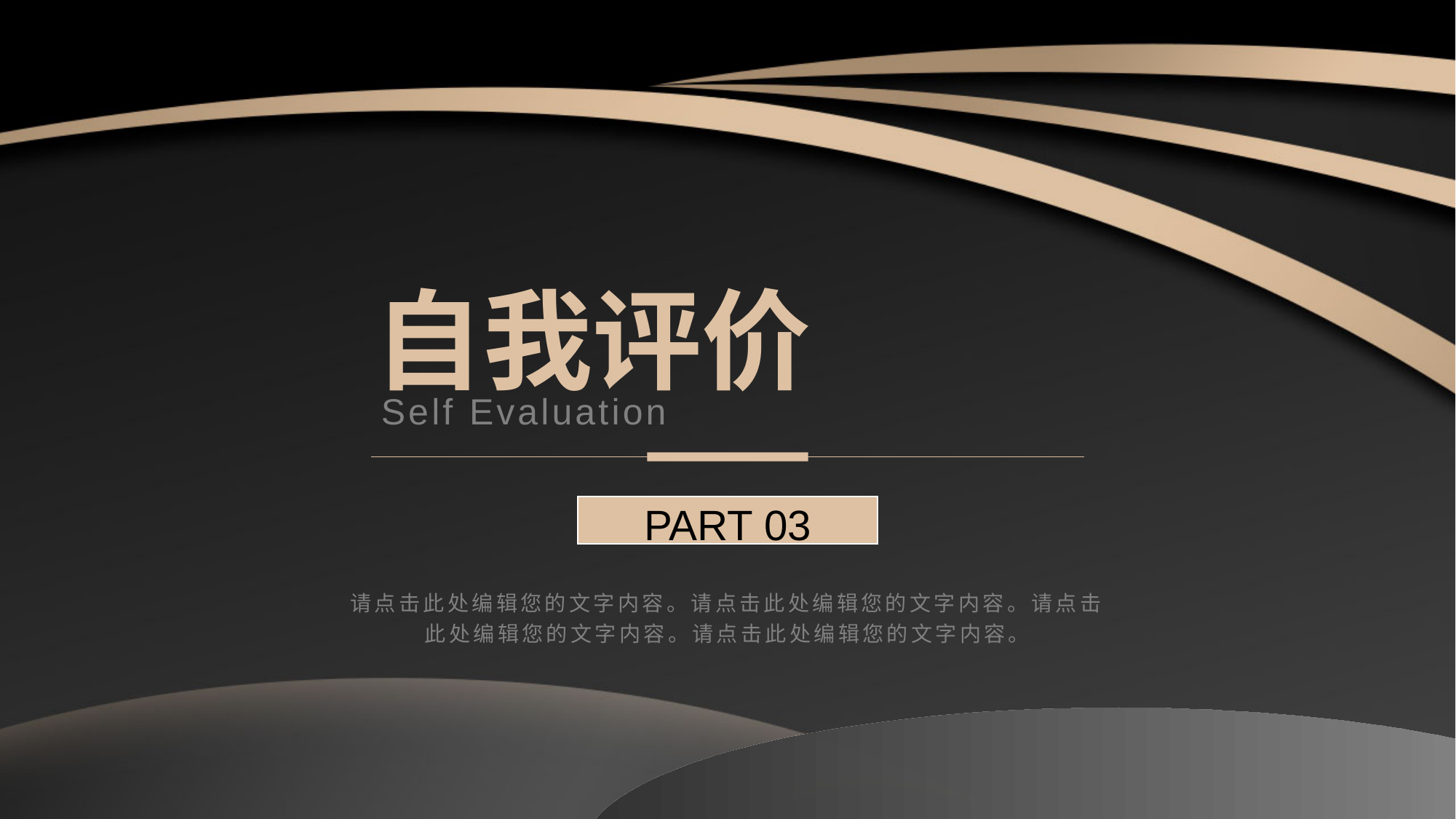

自我评价
Self Evaluation

PART 03

请点击此处编辑您的文字内容。请点击此处编辑您的文字内容。请点击此处编辑您的文字内容。请点击此处编辑您的文字内容。